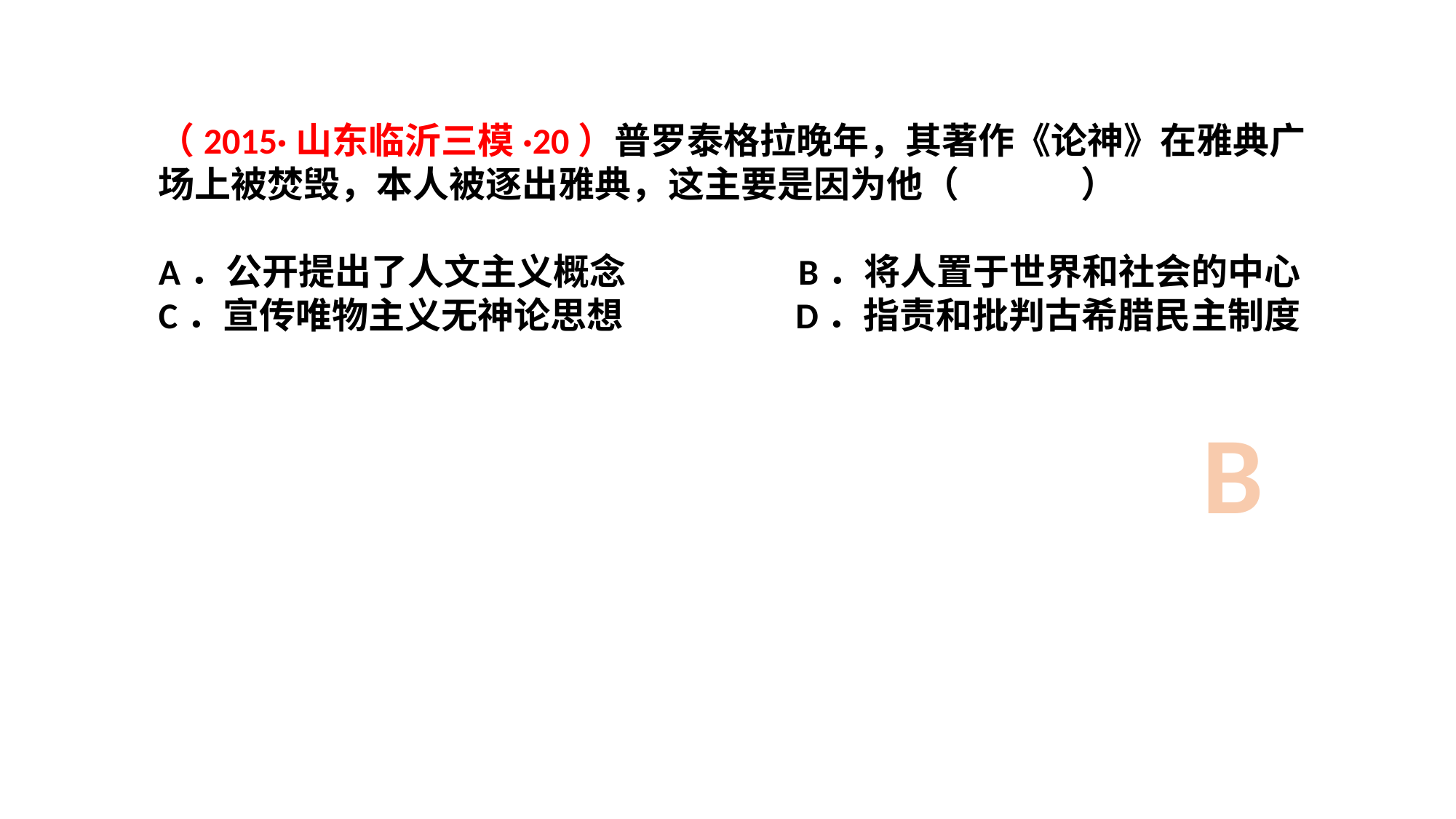

（2015·山东临沂三模·20）普罗泰格拉晚年，其著作《论神》在雅典广场上被焚毁，本人被逐出雅典，这主要是因为他（　　      ）

A．公开提出了人文主义概念                    B．将人置于世界和社会的中心
C．宣传唯物主义无神论思想                    D．指责和批判古希腊民主制度

B